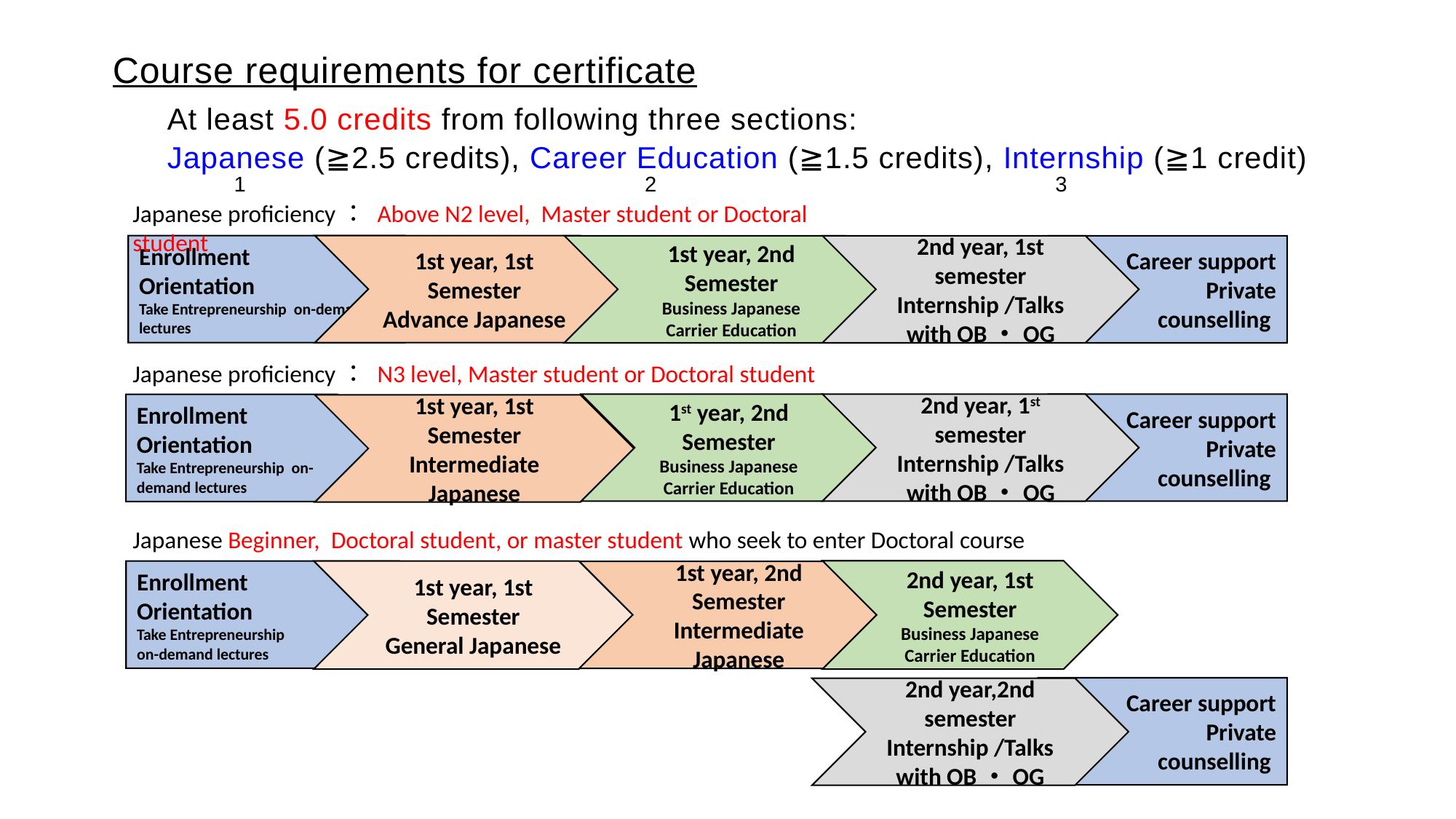

Course requirements for certificate
At least 5.0 credits from following three sections:
Japanese (≧2.5 credits), Career Education (≧1.5 credits), Internship (≧1 credit)

1
2
3
Japanese proficiency： Above N2 level,  Master student or Doctoral student
Enrollment
Orientation
Take Entrepreneurship  on-demand
lectures

1st year, 1st Semester
Advance Japanese

1st year, 2nd Semester
Business Japanese
Carrier Education
2nd year, 1st semester
Internship /Talks with OB・OG
Career support
Private
counselling
Japanese proficiency： N3 level, Master student or Doctoral student
1st year, 2nd Semester
Business Japanese
Carrier Education
2nd year, 1st semester
Internship /Talks with OB・OG
Career support
Private
counselling
Enrollment
Orientation
Take Entrepreneurship  on-demand lectures
1st year, 1st Semester
Intermediate Japanese
Japanese Beginner,  Doctoral student, or master student who seek to enter Doctoral course
2nd year, 1st Semester
Business Japanese
Carrier Education
1st year, 1st Semester
General Japanese
Enrollment
Orientation
Take Entrepreneurship
on-demand lectures

1st year, 2nd Semester
Intermediate Japanese

Career support
Private
counselling
2nd year,2nd semester
Internship /Talks with OB・OG